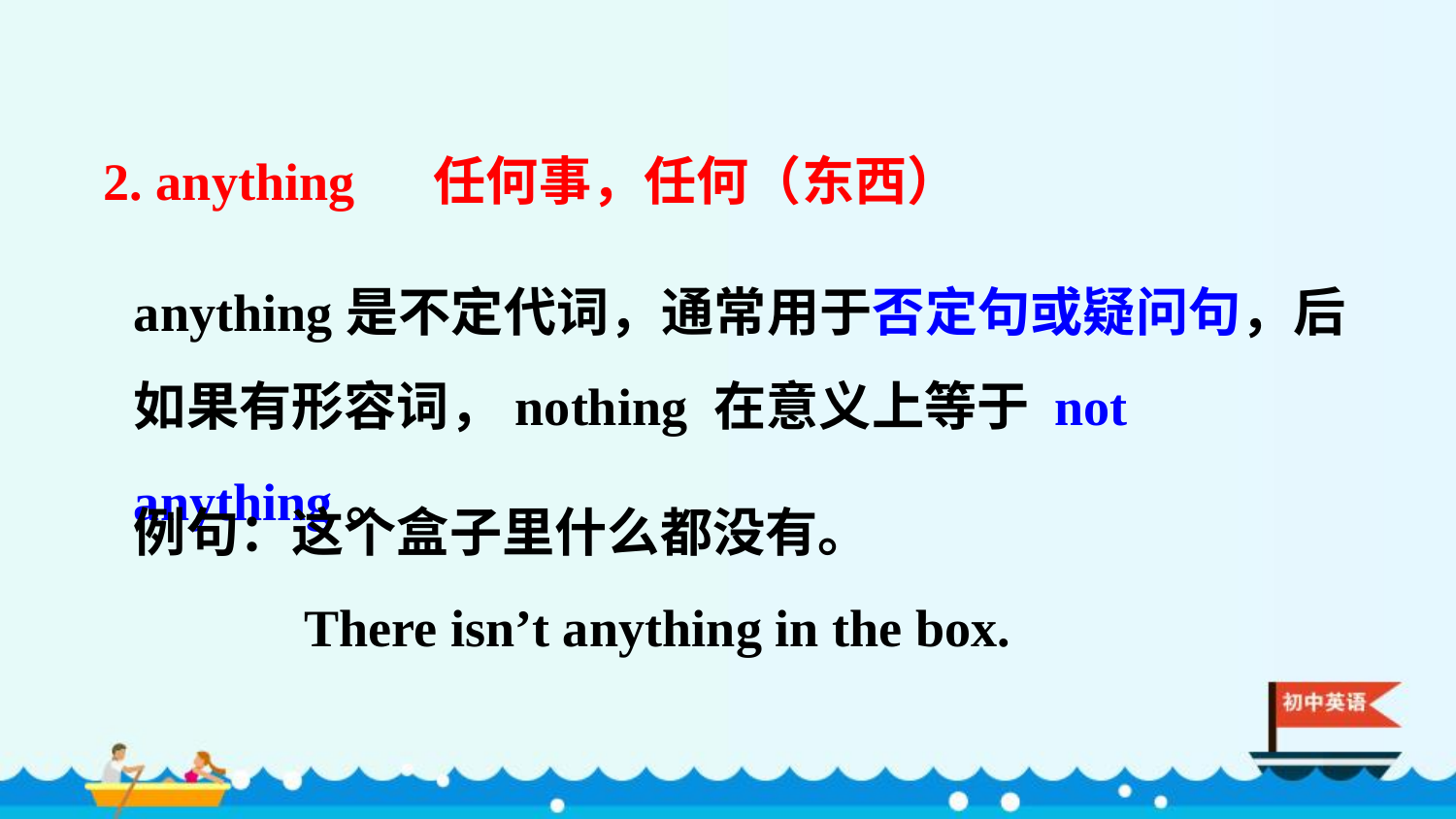

2. anything     任何事，任何（东西）
anything是不定代词，通常用于否定句或疑问句，后如果有形容词，nothing 在意义上等于 not anything。
例句：这个盒子里什么都没有。
             There isn’t anything in the box.